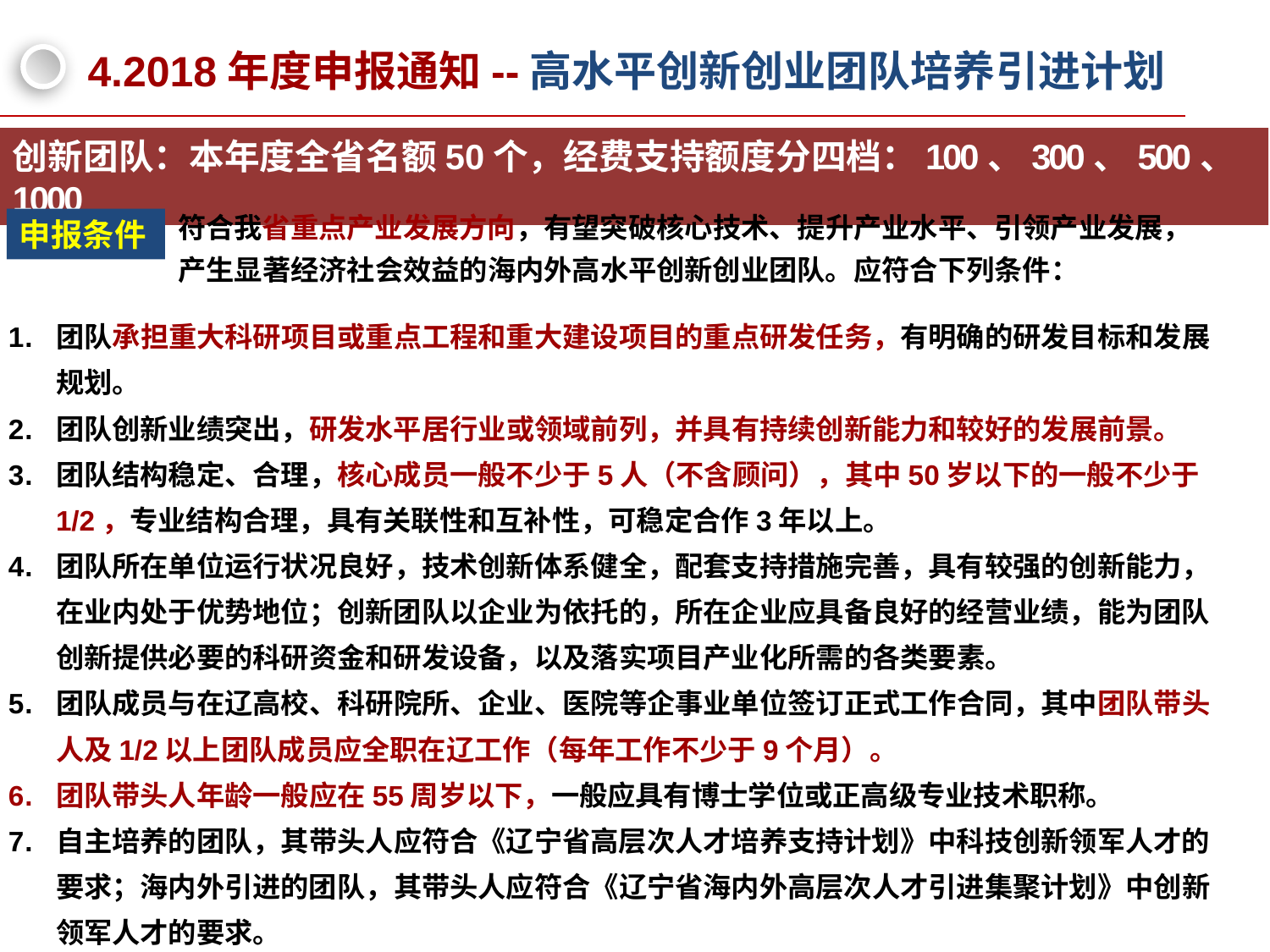

# 4.2018年度申报通知--高水平创新创业团队培养引进计划
创新团队：本年度全省名额50个，经费支持额度分四档：100、300、500、1000
符合我省重点产业发展方向，有望突破核心技术、提升产业水平、引领产业发展，产生显著经济社会效益的海内外高水平创新创业团队。应符合下列条件：
申报条件
团队承担重大科研项目或重点工程和重大建设项目的重点研发任务，有明确的研发目标和发展规划。
团队创新业绩突出，研发水平居行业或领域前列，并具有持续创新能力和较好的发展前景。
团队结构稳定、合理，核心成员一般不少于5人（不含顾问），其中50岁以下的一般不少于1/2，专业结构合理，具有关联性和互补性，可稳定合作3年以上。
团队所在单位运行状况良好，技术创新体系健全，配套支持措施完善，具有较强的创新能力，在业内处于优势地位；创新团队以企业为依托的，所在企业应具备良好的经营业绩，能为团队创新提供必要的科研资金和研发设备，以及落实项目产业化所需的各类要素。
团队成员与在辽高校、科研院所、企业、医院等企事业单位签订正式工作合同，其中团队带头人及1/2以上团队成员应全职在辽工作（每年工作不少于9个月）。
团队带头人年龄一般应在55周岁以下，一般应具有博士学位或正高级专业技术职称。
自主培养的团队，其带头人应符合《辽宁省高层次人才培养支持计划》中科技创新领军人才的要求；海内外引进的团队，其带头人应符合《辽宁省海内外高层次人才引进集聚计划》中创新领军人才的要求。